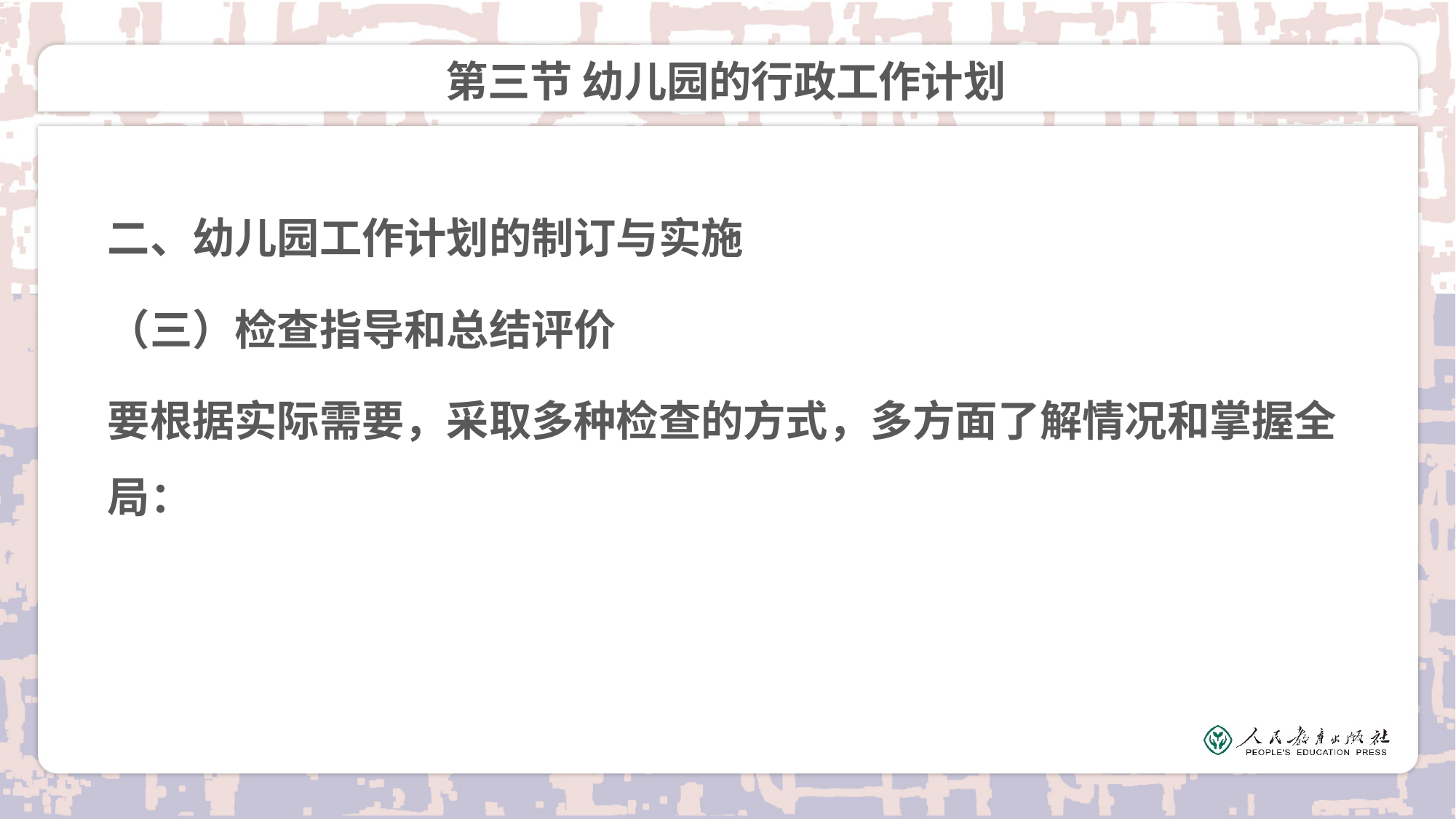

# 第三节 幼儿园的行政工作计划
二、幼儿园工作计划的制订与实施
（三）检查指导和总结评价
要根据实际需要，采取多种检查的方式，多方面了解情况和掌握全局：